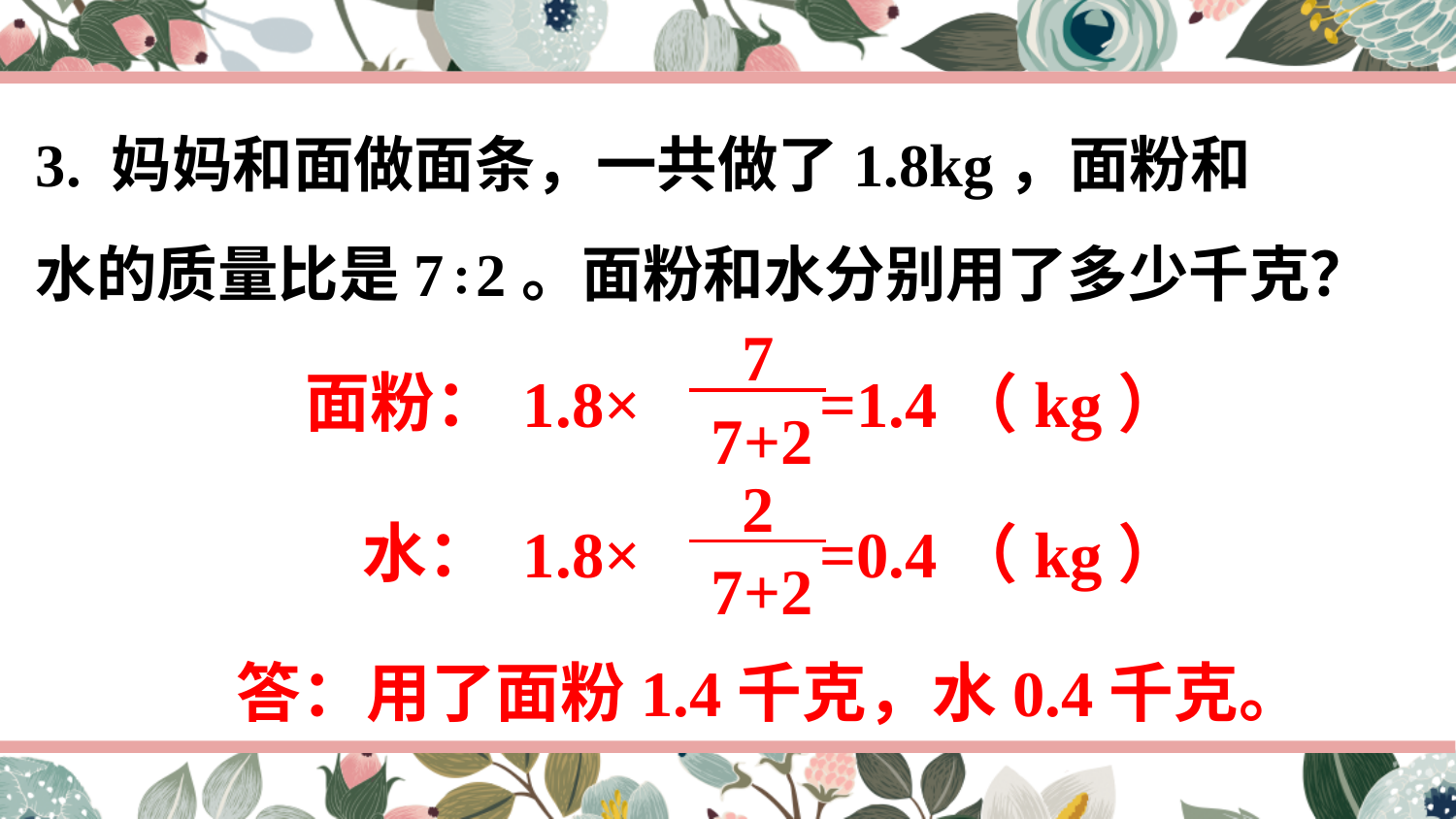

3. 妈妈和面做面条，一共做了1.8kg，面粉和
水的质量比是7∶2。面粉和水分别用了多少千克？
7
7+2
1.8×           =1.4（kg）
面粉：
2
7+2
1.8×           =0.4（kg）
水：
答：用了面粉1.4千克，水0.4千克。